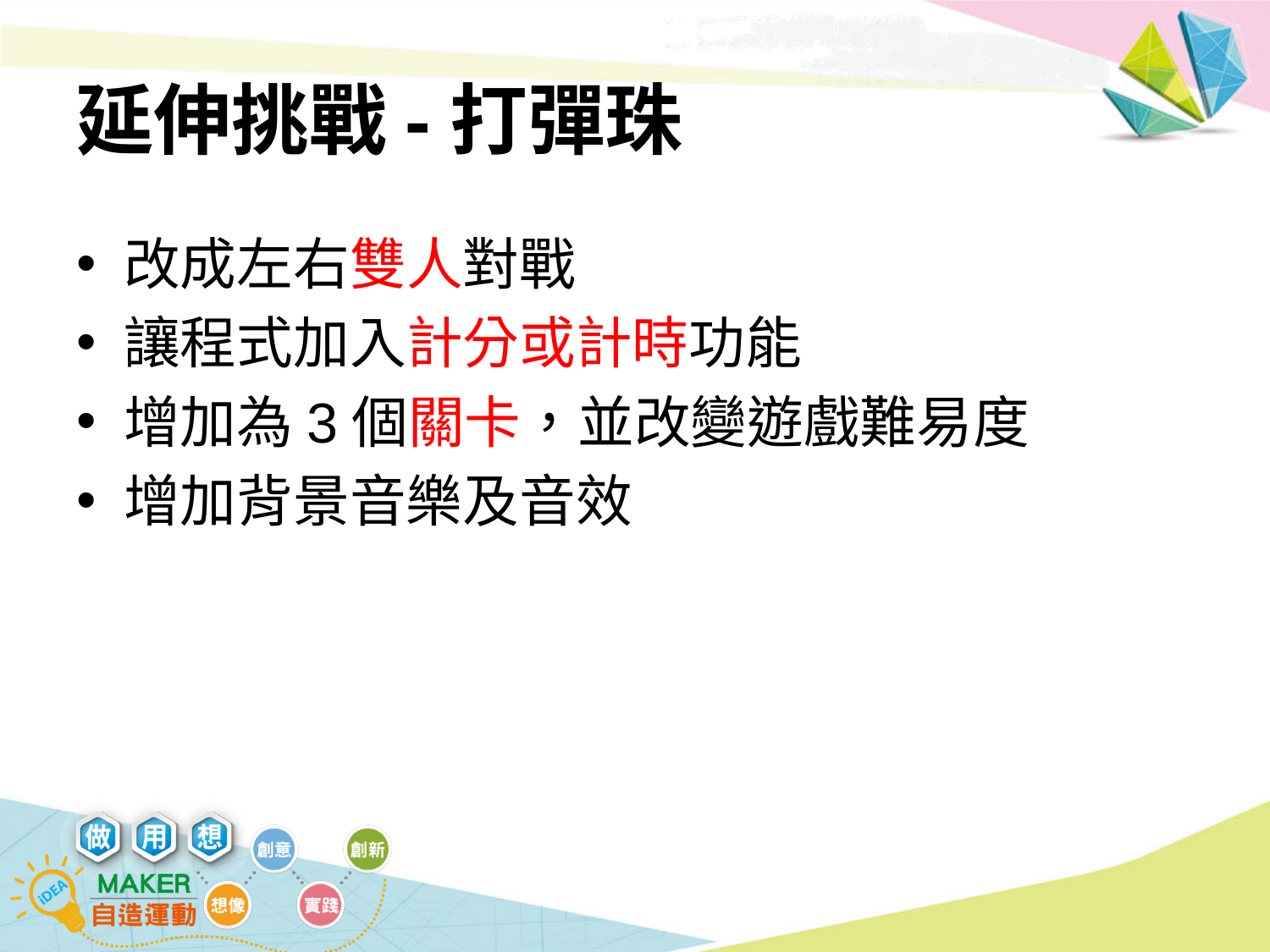

# 延伸挑戰-打彈珠
改成左右雙人對戰
讓程式加入計分或計時功能
增加為3個關卡，並改變遊戲難易度
增加背景音樂及音效